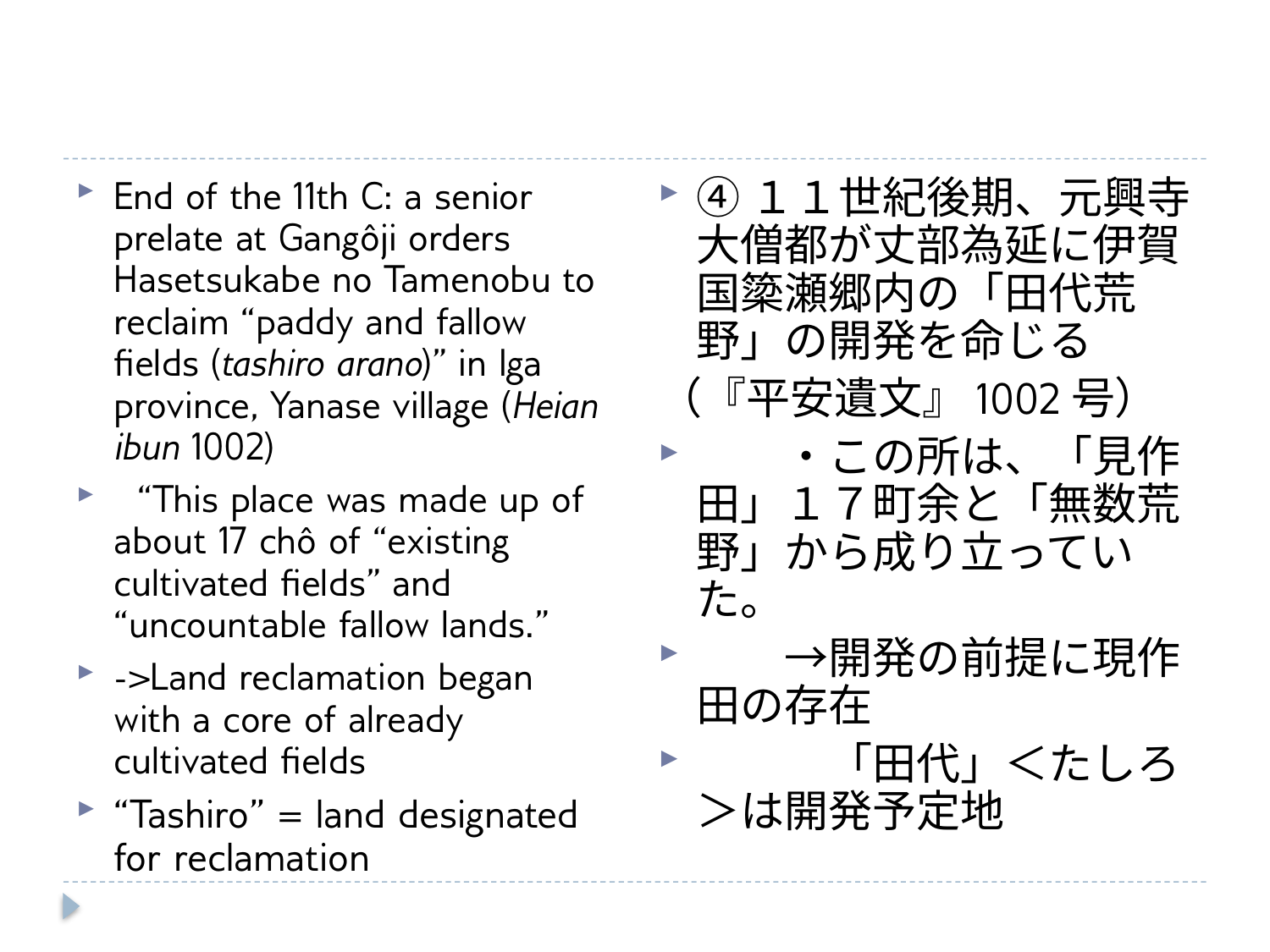

#
End of the 11th C: a senior prelate at Gangôji orders Hasetsukabe no Tamenobu to reclaim “paddy and fallow fields (tashiro arano)” in Iga province, Yanase village (Heian ibun 1002)
  “This place was made up of about 17 chô of “existing cultivated fields” and “uncountable fallow lands.”
->Land reclamation began with a core of already cultivated fields
“Tashiro” = land designated for reclamation
④１１世紀後期、元興寺大僧都が丈部為延に伊賀国簗瀬郷内の「田代荒野」の開発を命じる
（『平安遺文』1002号）
　　・この所は、「見作田」１７町余と「無数荒野」から成り立っていた。
　　→開発の前提に現作田の存在
　　　「田代」＜たしろ＞は開発予定地